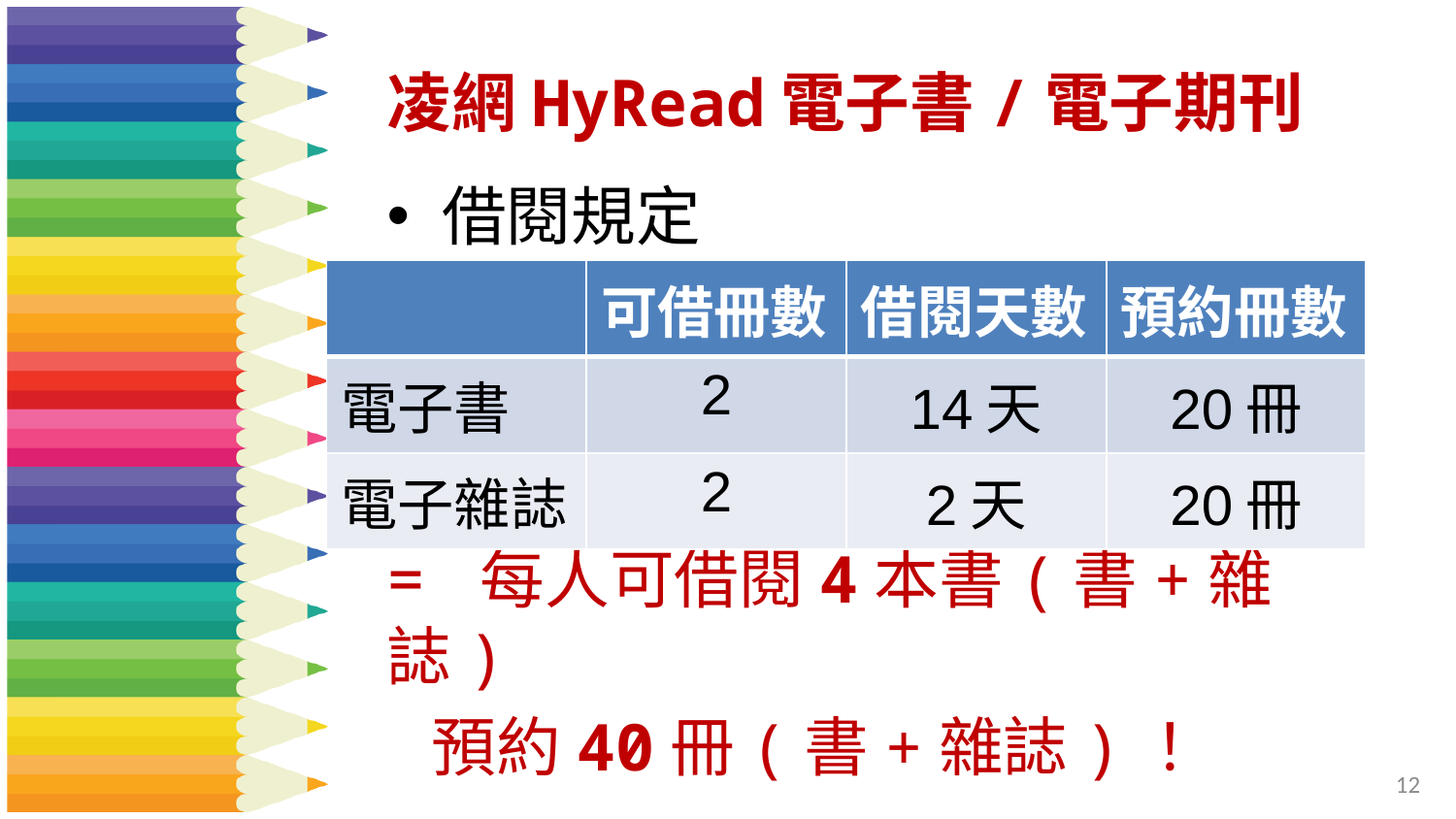

# 凌網HyRead電子書/電子期刊
借閱規定

= 每人可借閱4本書(書+雜誌)
  預約40冊(書+雜誌)！

|  | 可借冊數 | 借閱天數 | 預約冊數 |
| --- | --- | --- | --- |
| 電子書 | 2 | 14天 | 20冊 |
| 電子雜誌 | 2 | 2天 | 20冊 |
12